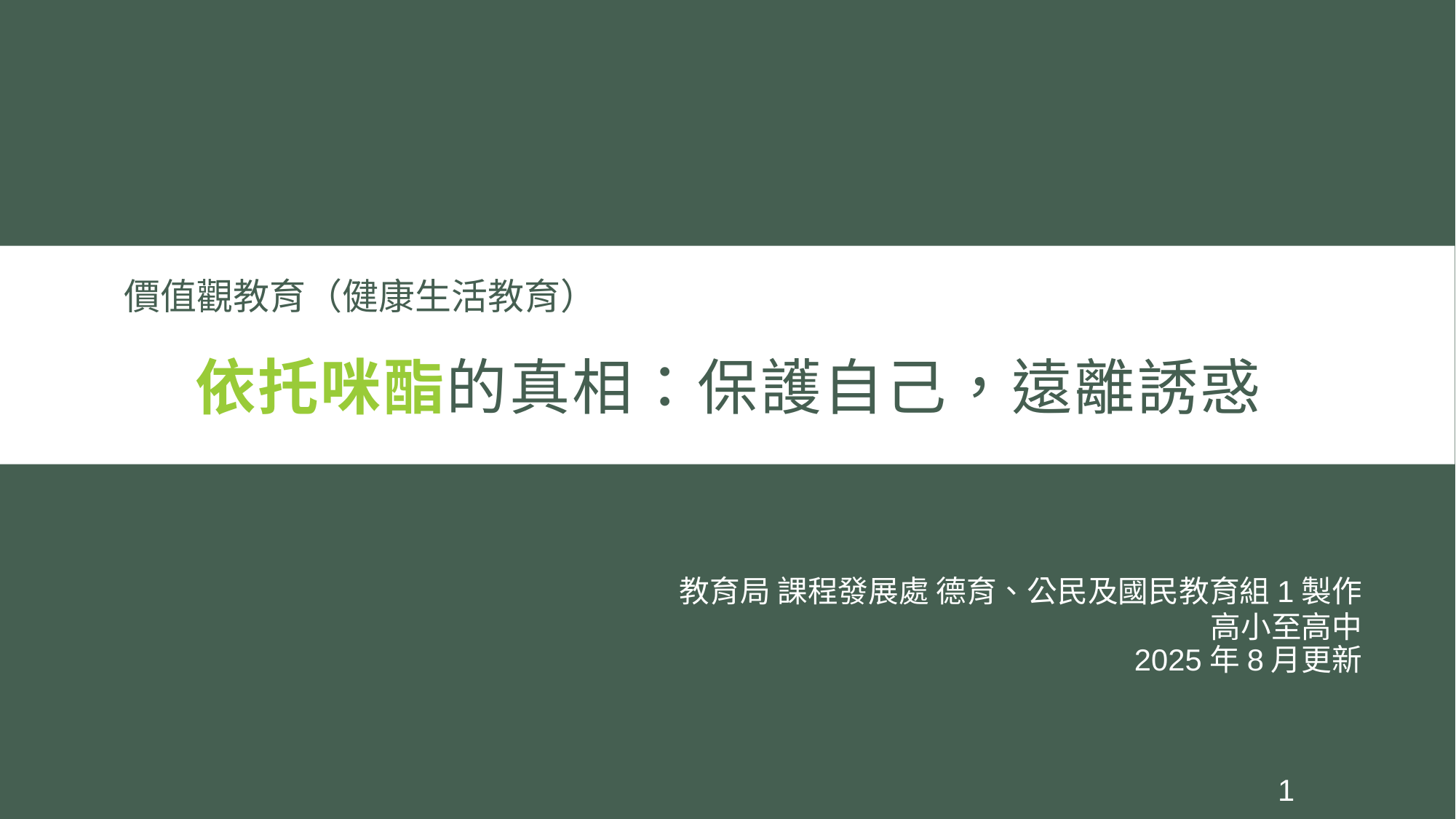

價值觀教育（健康生活教育）
# 依托咪酯的真相：保護自己，遠離誘惑
教育局 課程發展處 德育、公民及國民教育組1製作
高小至高中
2025年8月更新
1